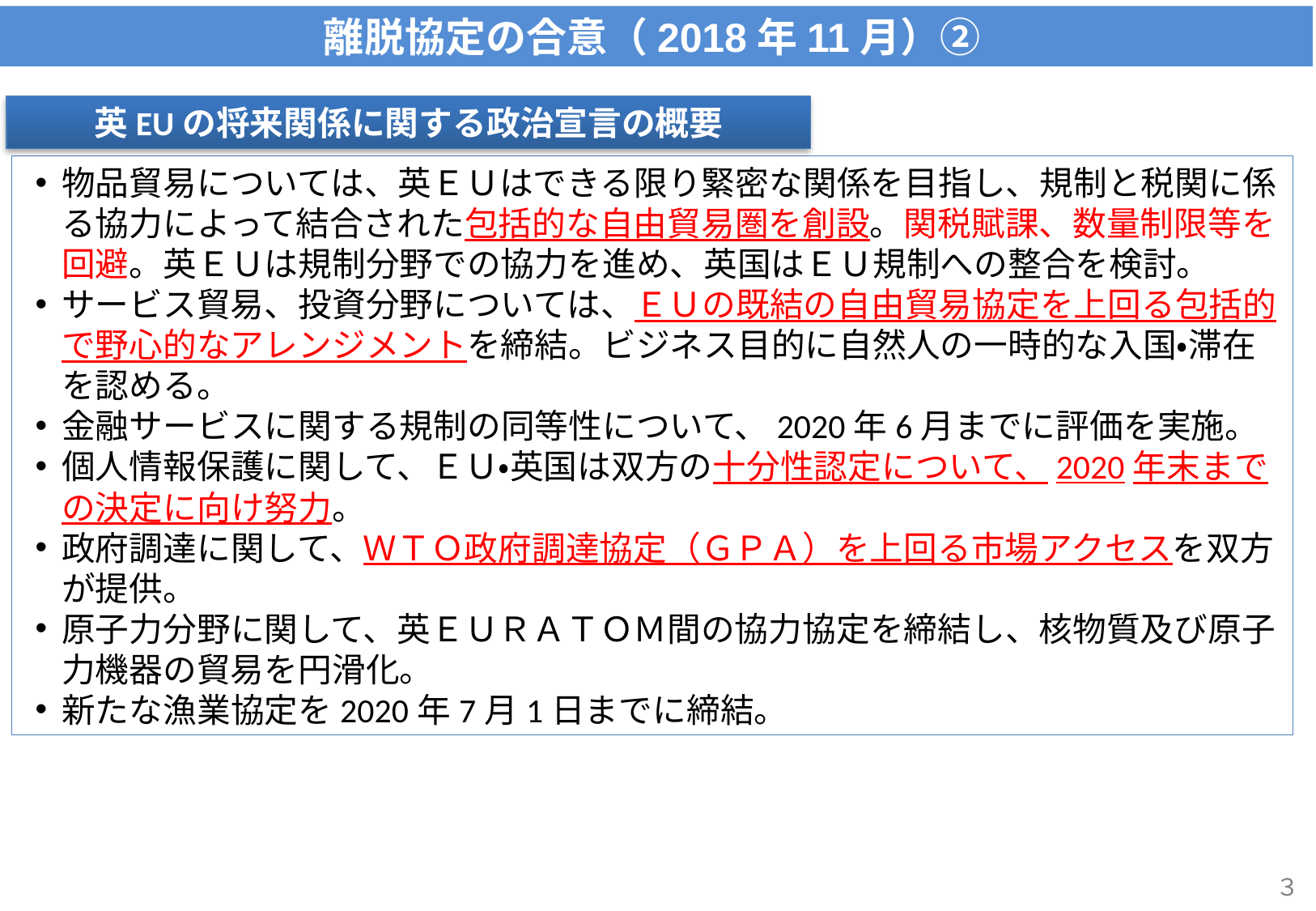

離脱協定の合意（2018年11月）②
※EUの括弧内のパラは補完的交渉指令
英EUの将来関係に関する政治宣言の概要
物品貿易については、英ＥＵはできる限り緊密な関係を目指し、規制と税関に係る協力によって結合された包括的な自由貿易圏を創設。関税賦課、数量制限等を回避。英ＥＵは規制分野での協力を進め、英国はＥＵ規制への整合を検討。
サービス貿易、投資分野については、ＥＵの既結の自由貿易協定を上回る包括的で野心的なアレンジメントを締結。ビジネス目的に自然人の一時的な入国・滞在を認める。
金融サービスに関する規制の同等性について、2020年6月までに評価を実施。
個人情報保護に関して、ＥＵ・英国は双方の十分性認定について、2020年末までの決定に向け努力。
政府調達に関して、ＷＴＯ政府調達協定（ＧＰＡ）を上回る市場アクセスを双方が提供。
原子力分野に関して、英ＥＵＲＡＴＯＭ間の協力協定を締結し、核物質及び原子力機器の貿易を円滑化。
新たな漁業協定を2020年7月1日までに締結。
３